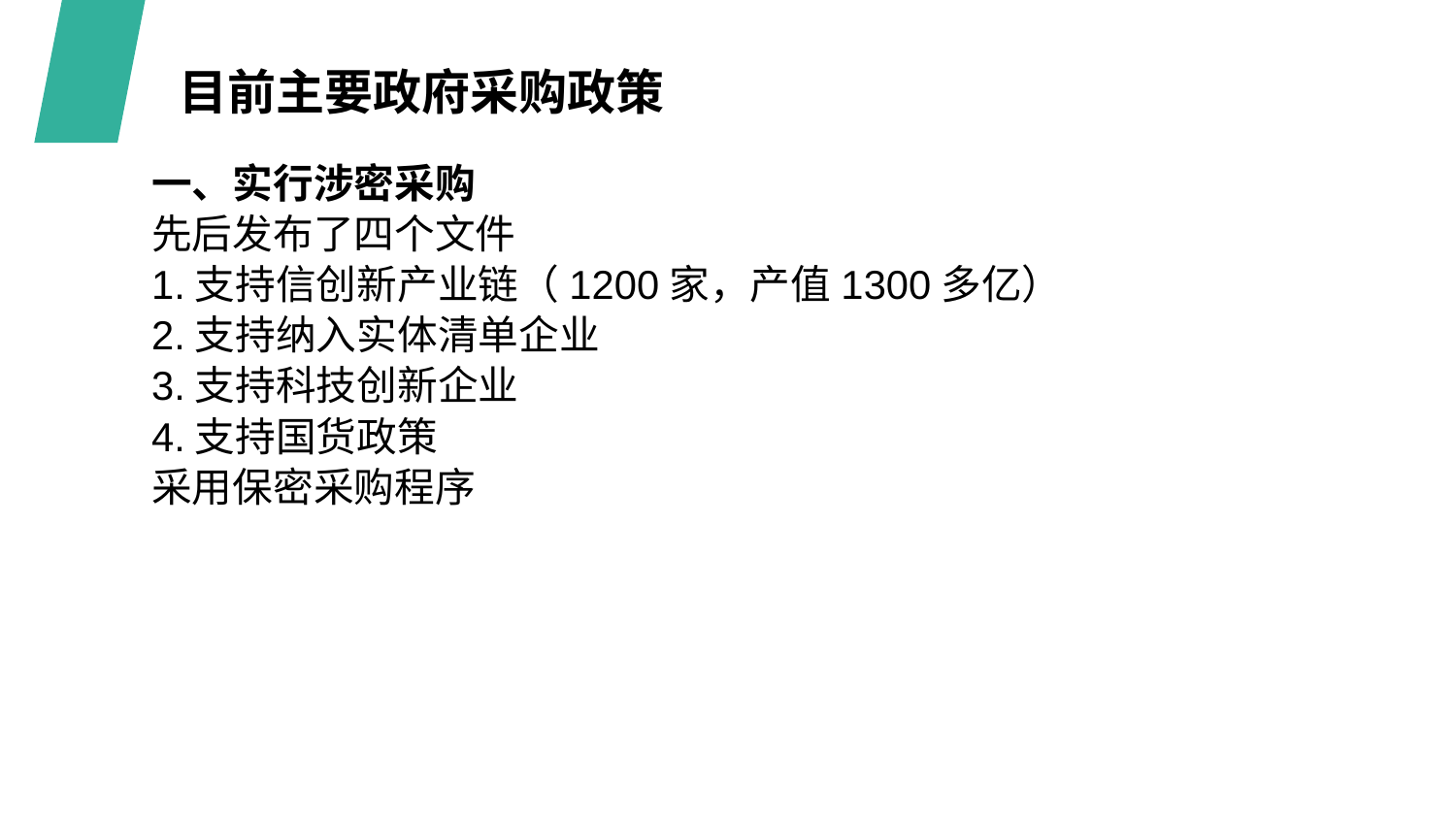

目前主要政府采购政策
一、实行涉密采购
先后发布了四个文件
1.支持信创新产业链（1200家，产值1300多亿）
2.支持纳入实体清单企业
3.支持科技创新企业
4.支持国货政策
采用保密采购程序